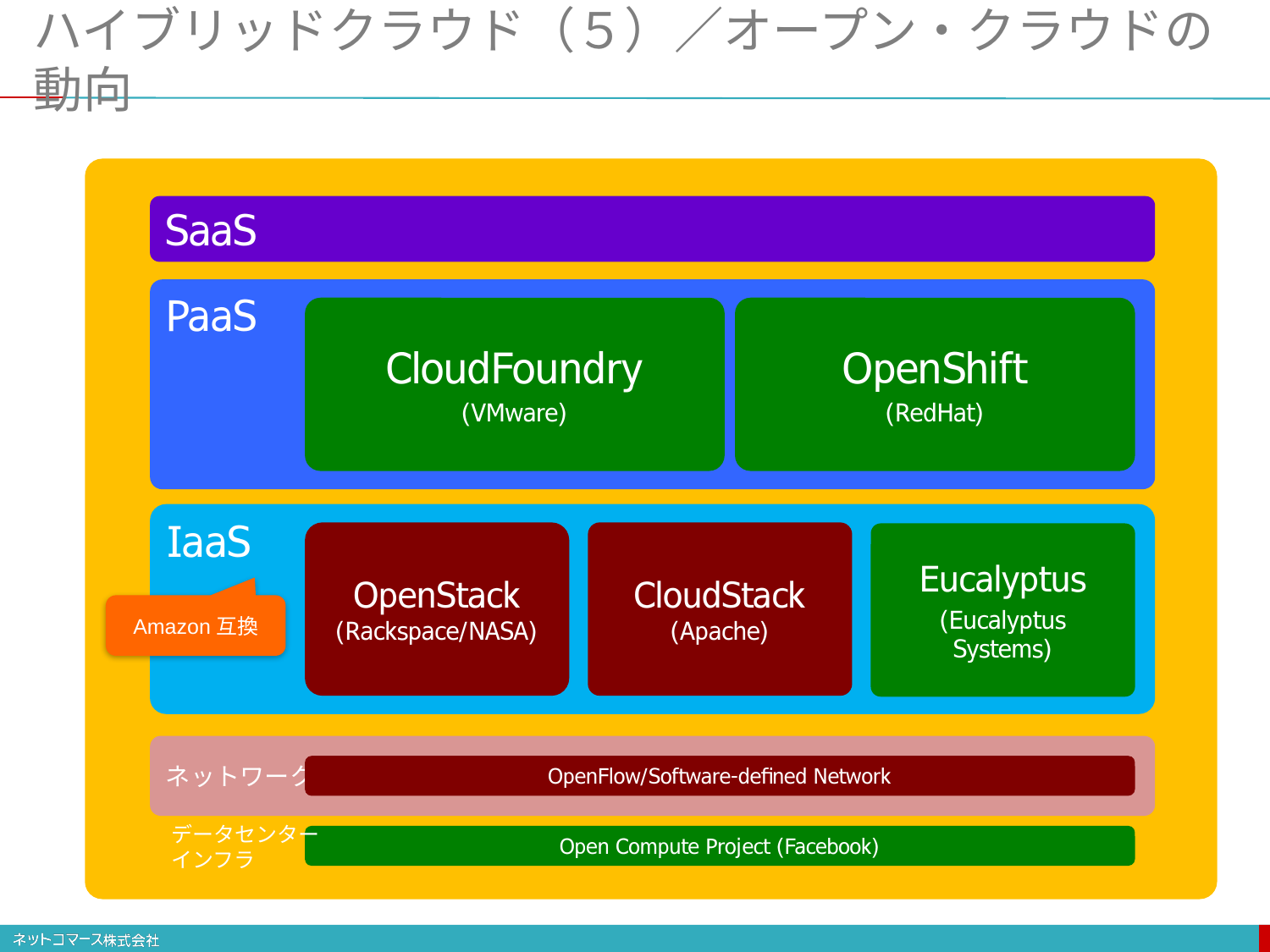

# ハイブリッドクラウド（５）／オープン・クラウドの動向

SaaS
PaaS
CloudFoundry
(VMware)
OpenShift
(RedHat)
IaaS
OpenStack (Rackspace/NASA)
CloudStack (Apache)
Eucalyptus
(Eucalyptus Systems)
Amazon互換
ネットワーク
OpenFlow/Software-defined Network
データセンター
インフラ
Open Compute Project (Facebook)